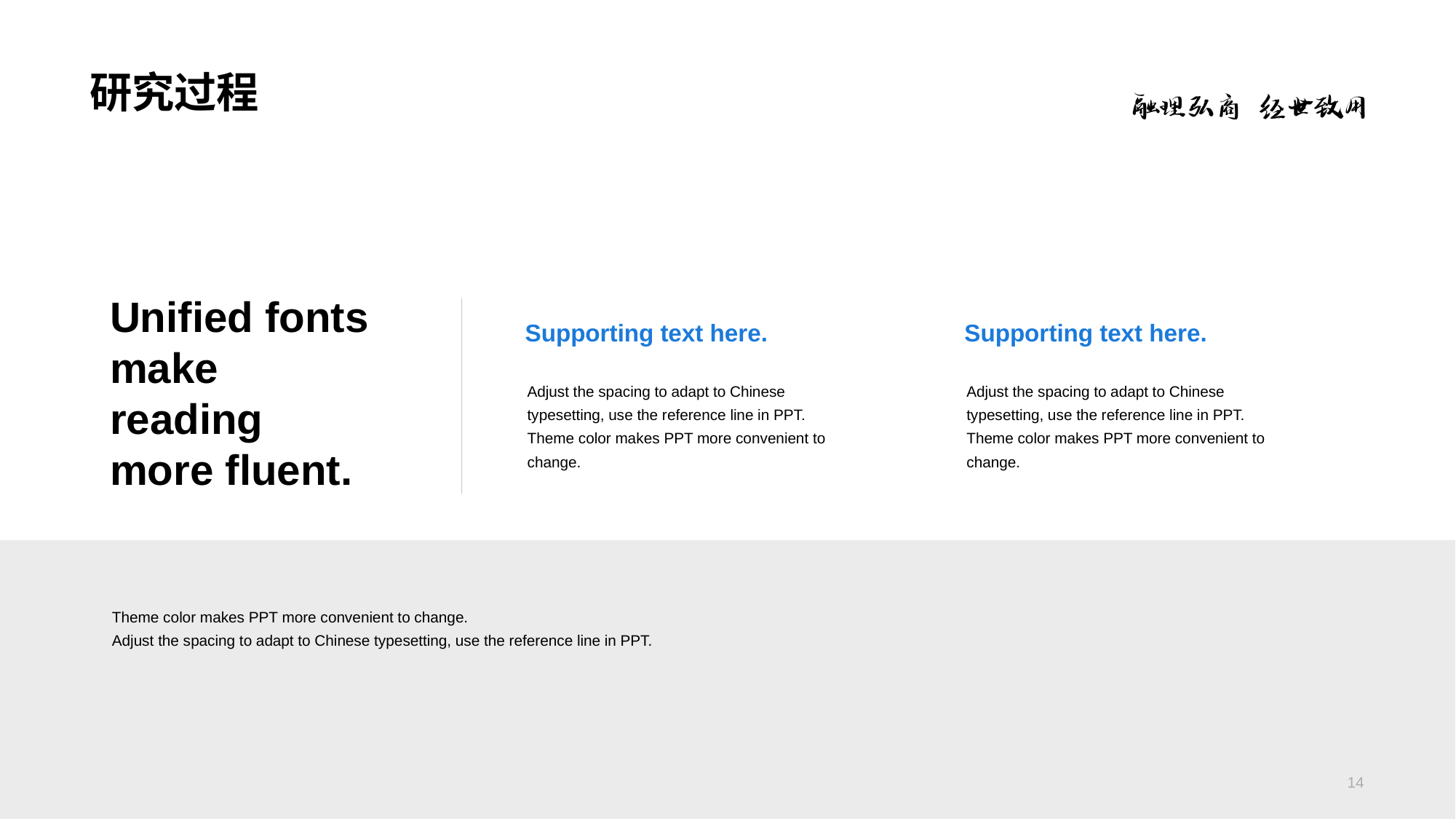

# 研究过程
Unified fonts
make
reading
more fluent.
Supporting text here.
Supporting text here.
Adjust the spacing to adapt to Chinese typesetting, use the reference line in PPT.
Theme color makes PPT more convenient to change.
Adjust the spacing to adapt to Chinese typesetting, use the reference line in PPT.
Theme color makes PPT more convenient to change.

Theme color makes PPT more convenient to change.
Adjust the spacing to adapt to Chinese typesetting, use the reference line in PPT.
14